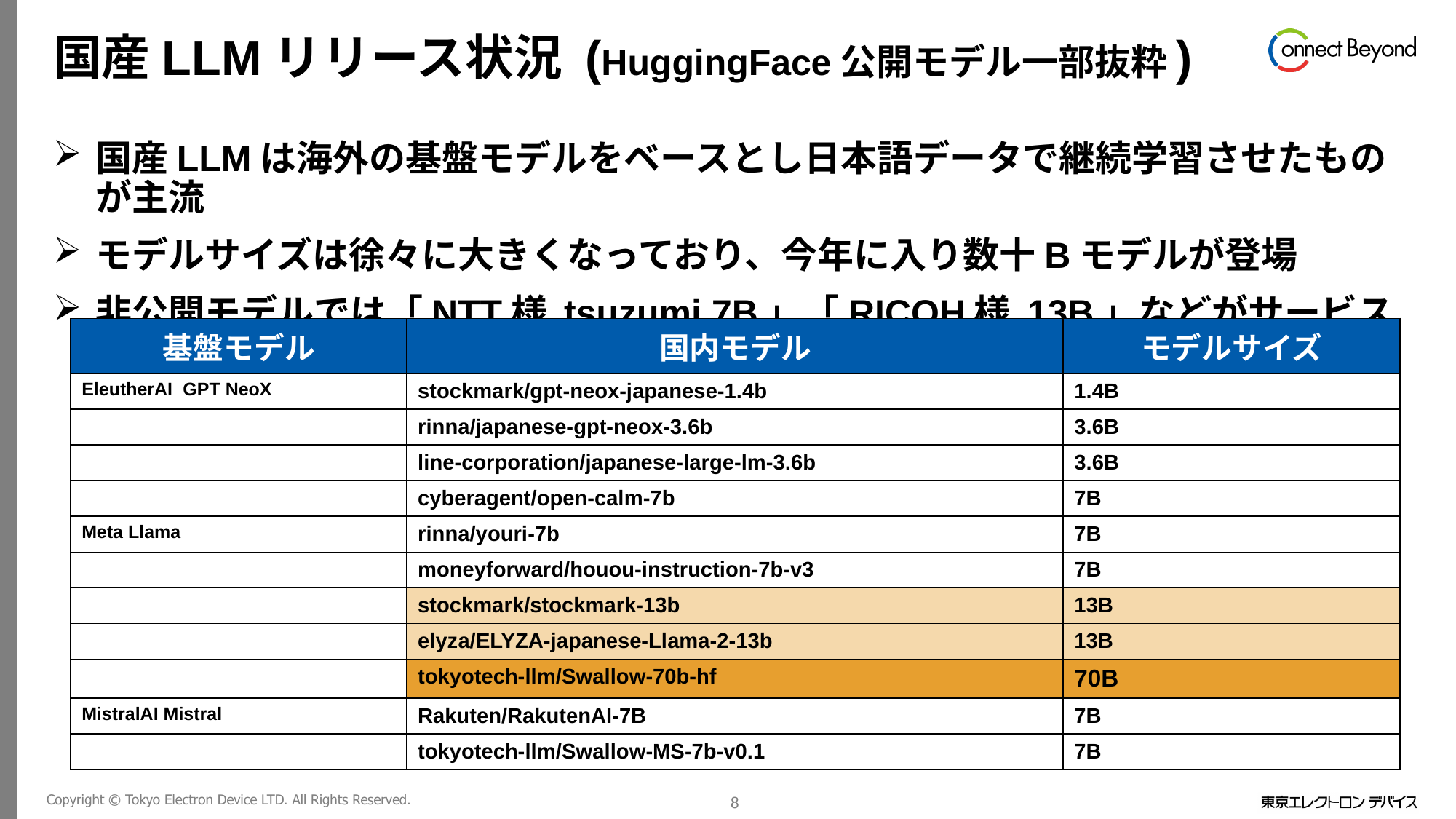

# 国産LLMリリース状況 (HuggingFace公開モデル一部抜粋)
国産LLMは海外の基盤モデルをベースとし日本語データで継続学習させたものが主流
モデルサイズは徐々に大きくなっており、今年に入り数十Bモデルが登場
非公開モデルでは「NTT様 tsuzumi 7B」「RICOH様 13B」などがサービス本格化
| 基盤モデル | 国内モデル | モデルサイズ |
| --- | --- | --- |
| EleutherAI GPT NeoX | stockmark/gpt-neox-japanese-1.4b | 1.4B |
|  | rinna/japanese-gpt-neox-3.6b | 3.6B |
|  | line-corporation/japanese-large-lm-3.6b | 3.6B |
|  | cyberagent/open-calm-7b | 7B |
| Meta Llama | rinna/youri-7b | 7B |
|  | moneyforward/houou-instruction-7b-v3 | 7B |
|  | stockmark/stockmark-13b | 13B |
|  | elyza/ELYZA-japanese-Llama-2-13b | 13B |
|  | tokyotech-llm/Swallow-70b-hf | 70B |
| MistralAI Mistral | Rakuten/RakutenAI-7B | 7B |
|  | tokyotech-llm/Swallow-MS-7b-v0.1 | 7B |